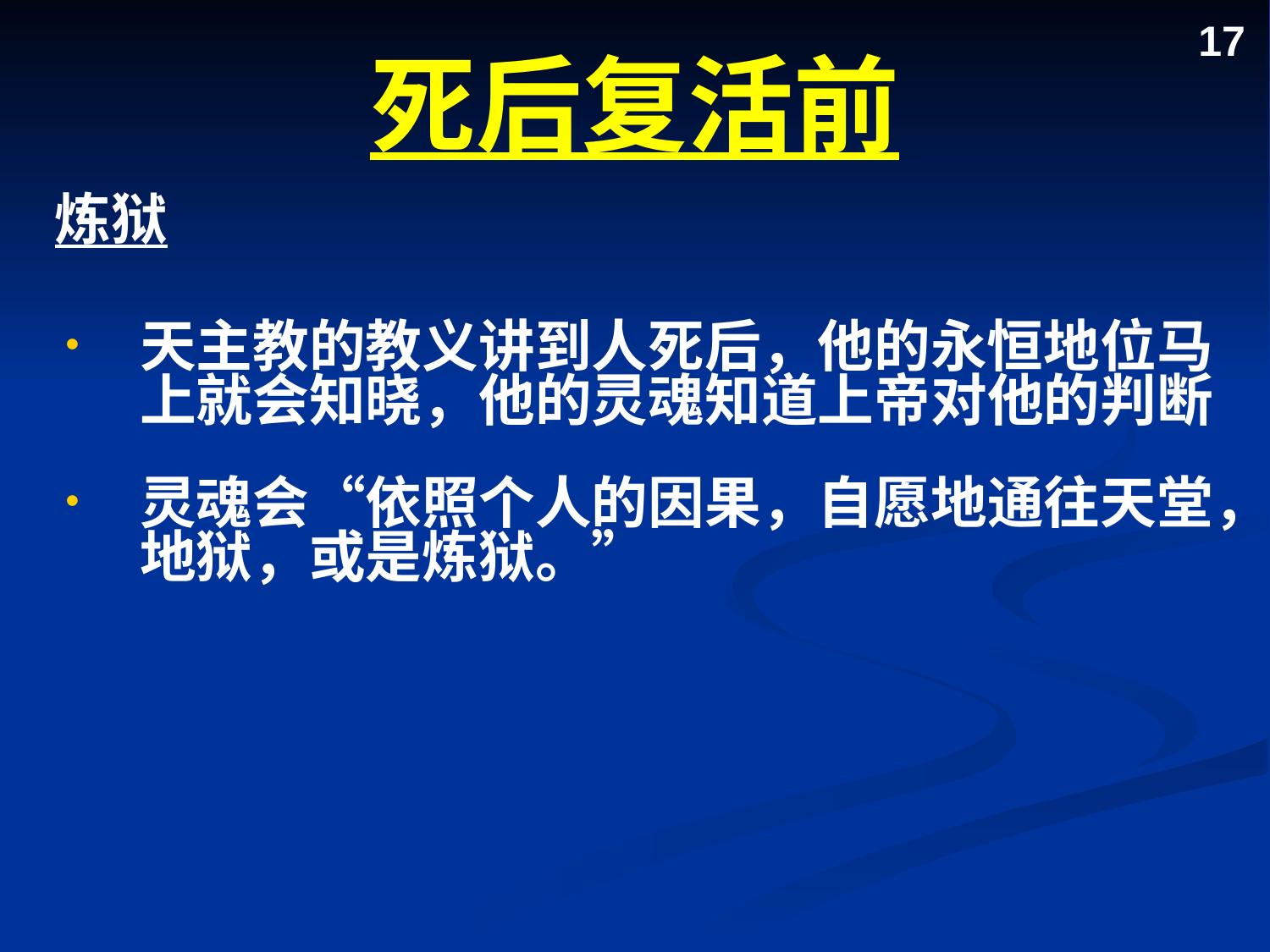

# 死后复活前
17
炼狱
天主教的教义讲到人死后，他的永恒地位马上就会知晓，他的灵魂知道上帝对他的判断

灵魂会“依照个人的因果，自愿地通往天堂，地狱，或是炼狱。”